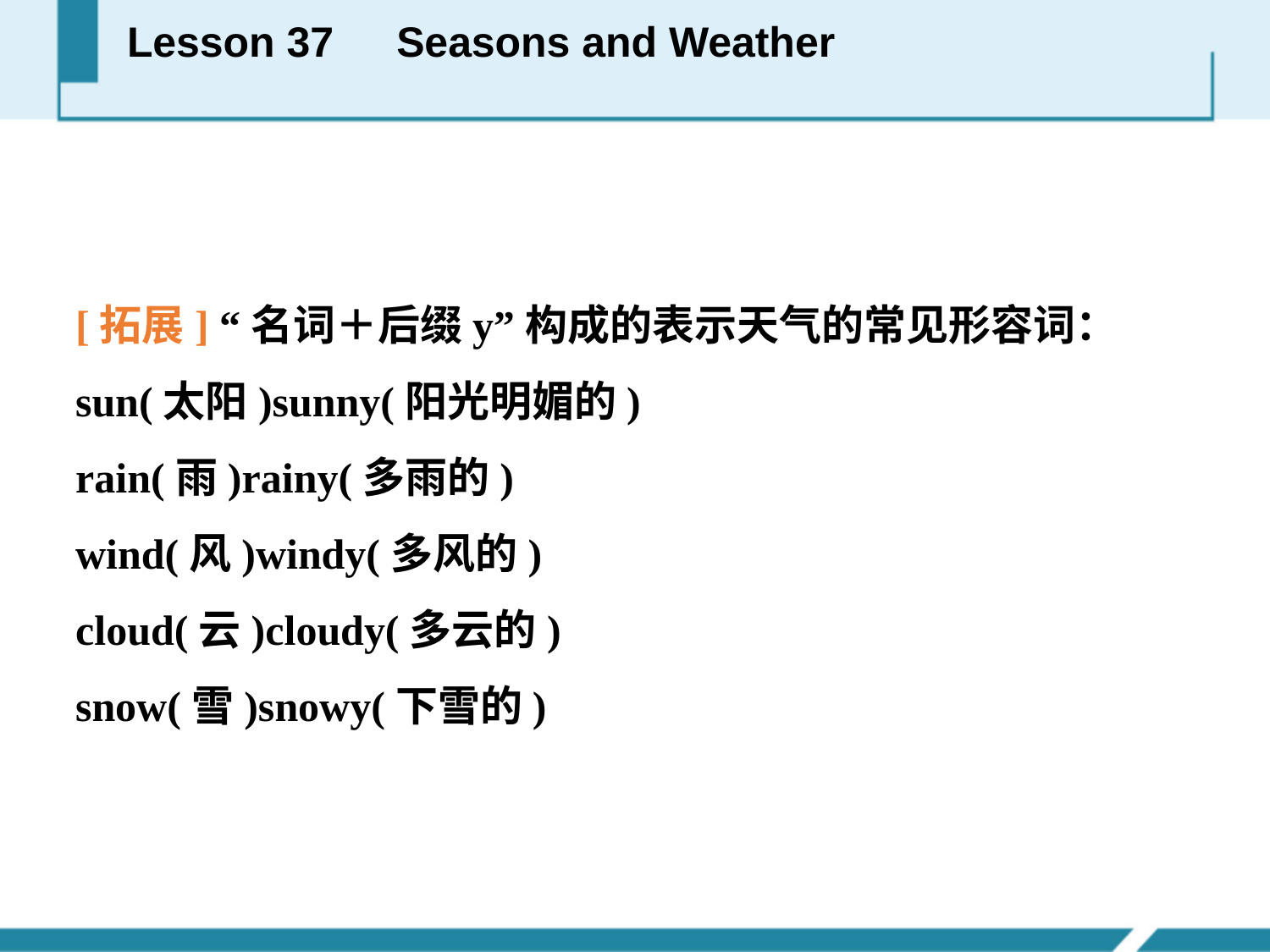

Lesson 37　Seasons and Weather
[拓展] “名词＋后缀­y”构成的表示天气的常见形容词：
sun(太阳)sunny(阳光明媚的)
rain(雨)rainy(多雨的)
wind(风)windy(多风的)
cloud(云)cloudy(多云的)
snow(雪)snowy(下雪的)